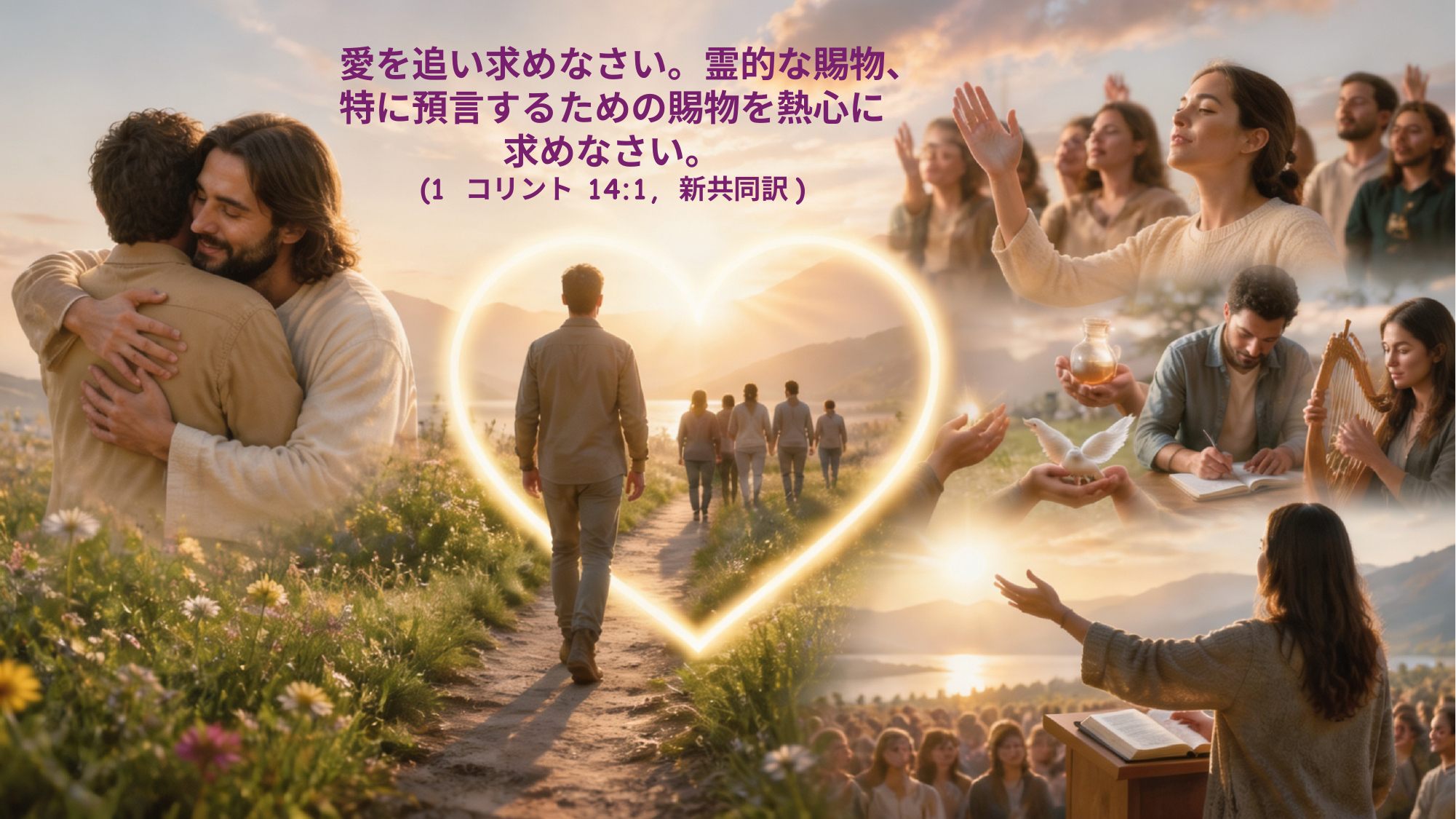

愛を追い求めなさい。霊的な賜物、特に預言するための賜物を熱心に求めなさい。
(1 コリント 14:1, 新共同訳)